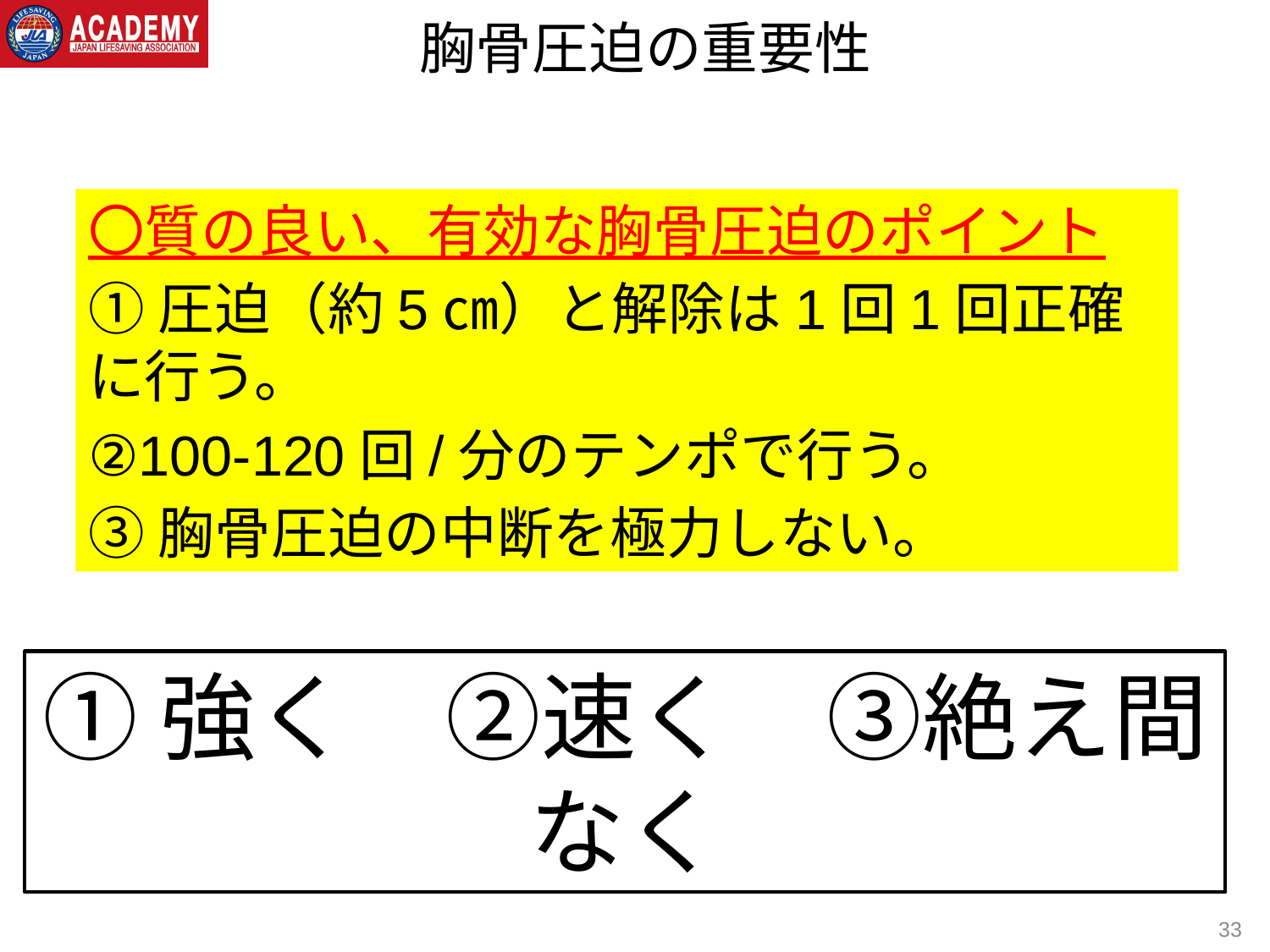

胸骨圧迫の重要性
〇質の良い、有効な胸骨圧迫のポイント
①圧迫（約5㎝）と解除は1回1回正確に行う。
②100-120回/分のテンポで行う。
③胸骨圧迫の中断を極力しない。
①強く　②速く　③絶え間なく
33